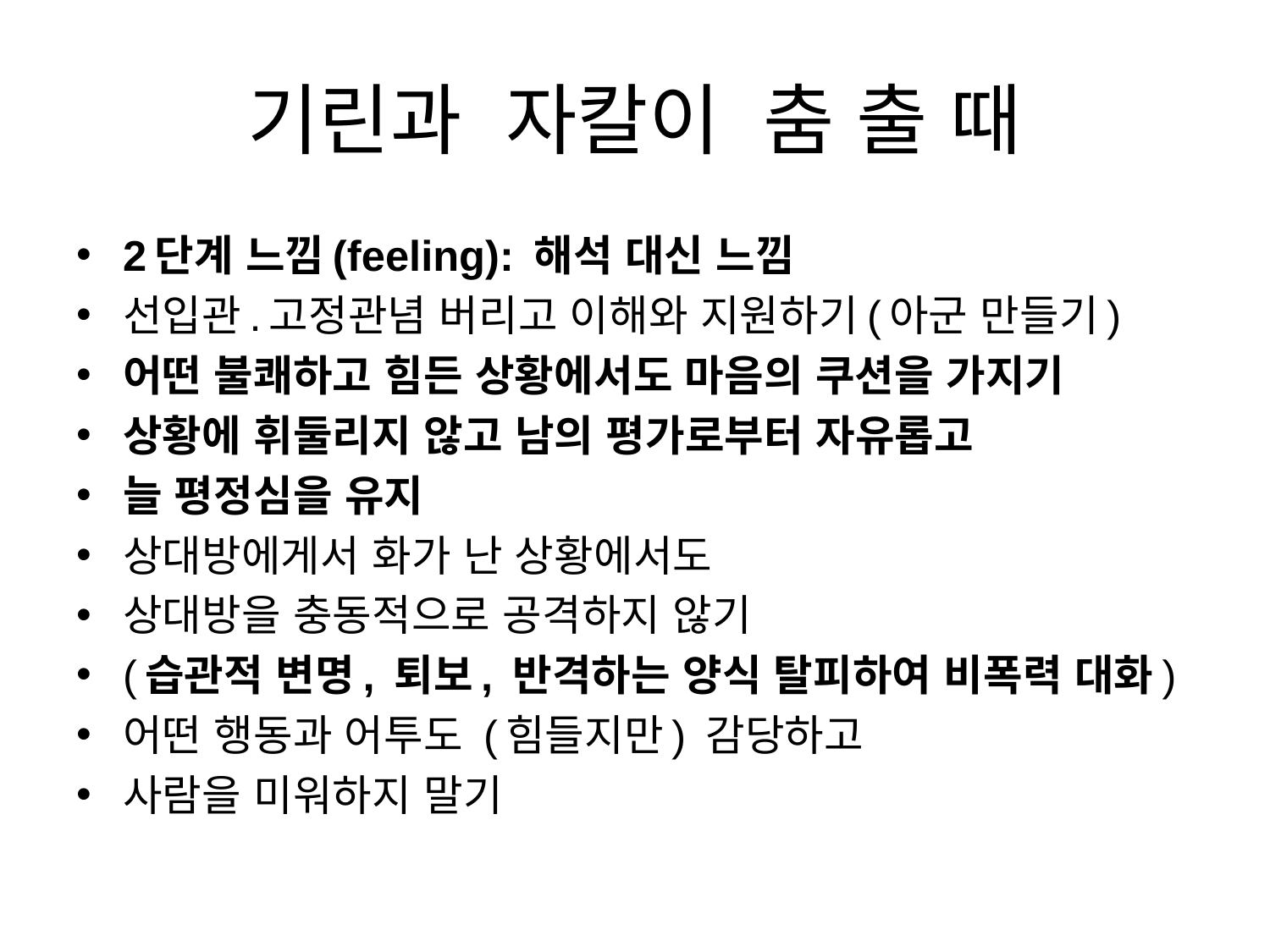

# 기린과  자칼이  춤 출 때
2단계 느낌(feeling): 해석 대신 느낌
선입관.고정관념 버리고 이해와 지원하기(아군 만들기)
어떤 불쾌하고 힘든 상황에서도 마음의 쿠션을 가지기
상황에 휘둘리지 않고 남의 평가로부터 자유롭고
늘 평정심을 유지
상대방에게서 화가 난 상황에서도
상대방을 충동적으로 공격하지 않기
(습관적 변명, 퇴보, 반격하는 양식 탈피하여 비폭력 대화)
어떤 행동과 어투도 (힘들지만) 감당하고
사람을 미워하지 말기